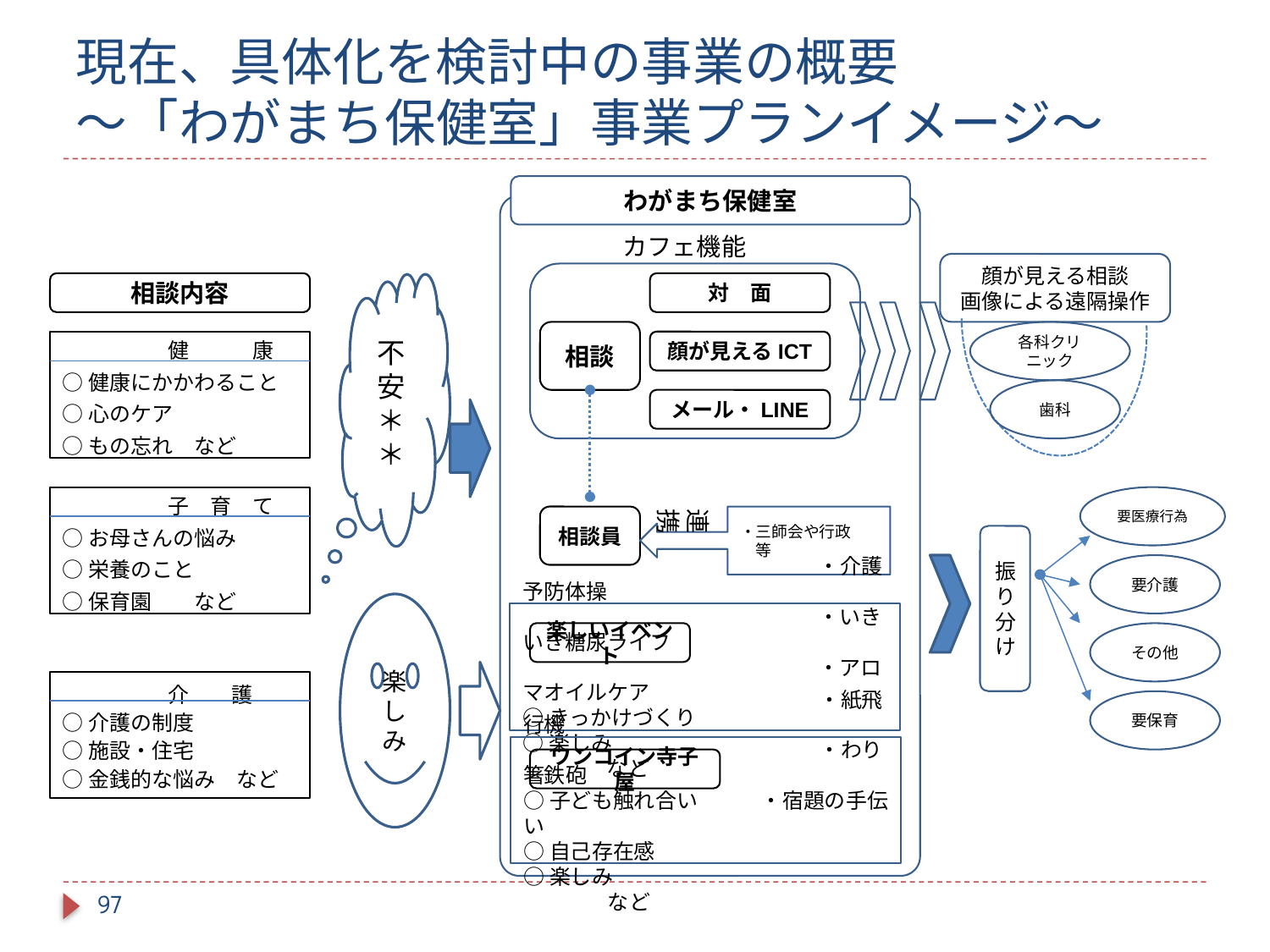

# 現在、具体化を検討中の事業の概要 ～「わがまち保健室」事業プランイメージ～
わがまち保健室

カフェ機能

顔が見える相談
画像による遠隔操作

相談内容
不安
＊＊
対　面

相談
各科クリニック
　　　　　健　　　康
○健康にかかわること
○心のケア
○もの忘れ　など
顔が見えるICT
歯科
メール・LINE

　　　　　子　育　て
○お母さんの悩み
○栄養のこと
○保育園　　など
要医療行為
連　携
相談員
・三師会や行政　　等
振り分け

要介護
楽
し
み
　　　　　　　　　　　　　　・介護予防体操
　　　　　　　　　　　　　　・いきいき糖尿ライフ
　　　　　　　　　　　　　　・アロマオイルケア
○きっかけづくり
○楽しみ　　　　　　　　　　　　　　　　　など
楽しいイベント
その他

　　　　　介　　護
○介護の制度
○施設・住宅
○金銭的な悩み　など
要保育
　　　　　　　　　　　　　　・紙飛行機
　　　　　　　　　　　　　　・わり箸鉄砲
○子ども触れ合い　　　・宿題の手伝い
○自己存在感
○楽しみ　　　　　　　　　　　　　　　　　など
ワンコイン寺子屋
97